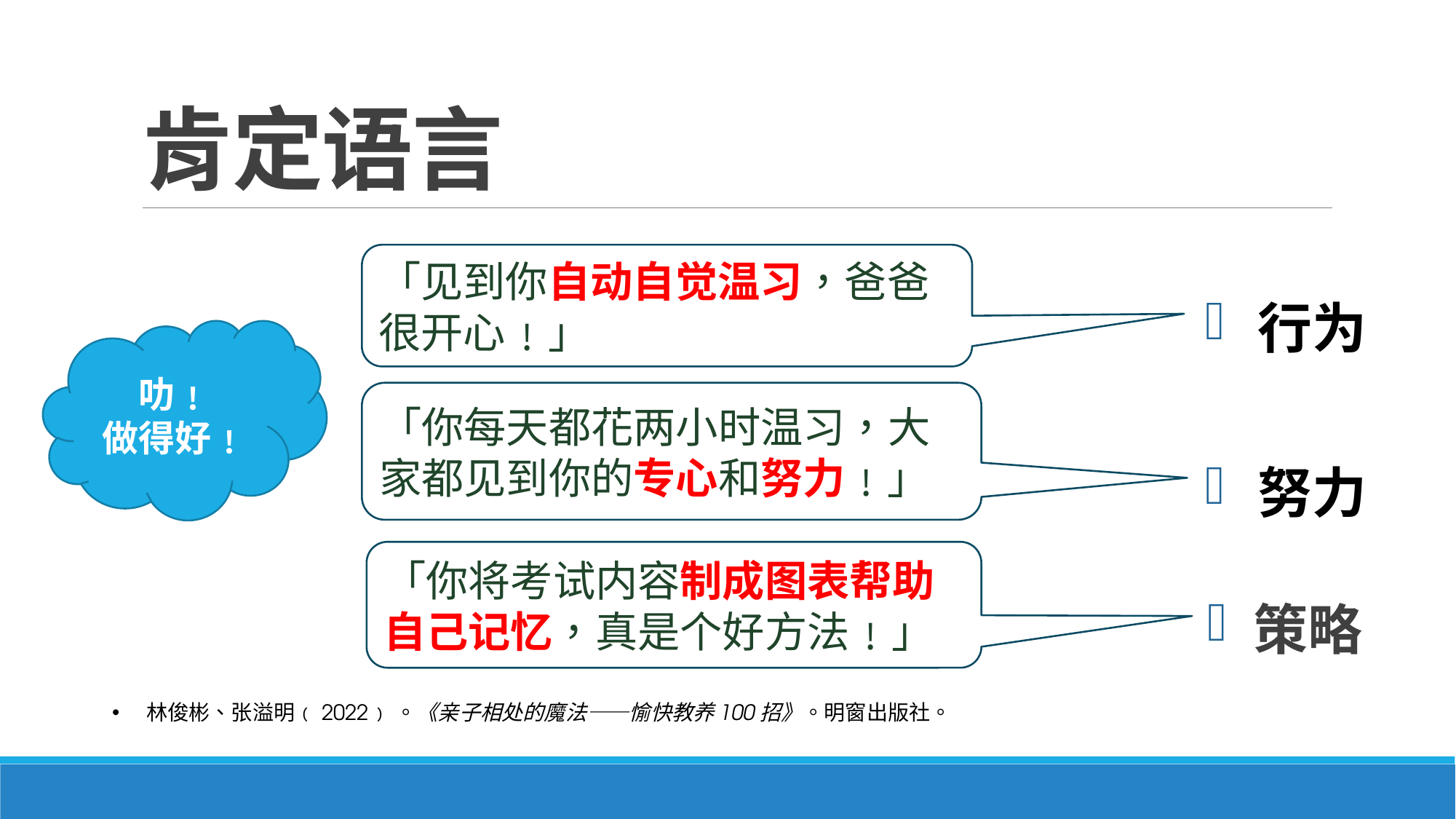

# 肯定语言
「见到你自动自觉温习，爸爸很开心﹗」
 行为
叻﹗
做得好﹗
「你每天都花两小时温习，大家都见到你的专心和努力﹗」
 努力
「你将考试内容制成图表帮助自己记忆，真是个好方法﹗」
 策略
林俊彬、张溢明﹙2022﹚。《亲子相处的魔法——愉快教养100招》。明窗出版社。